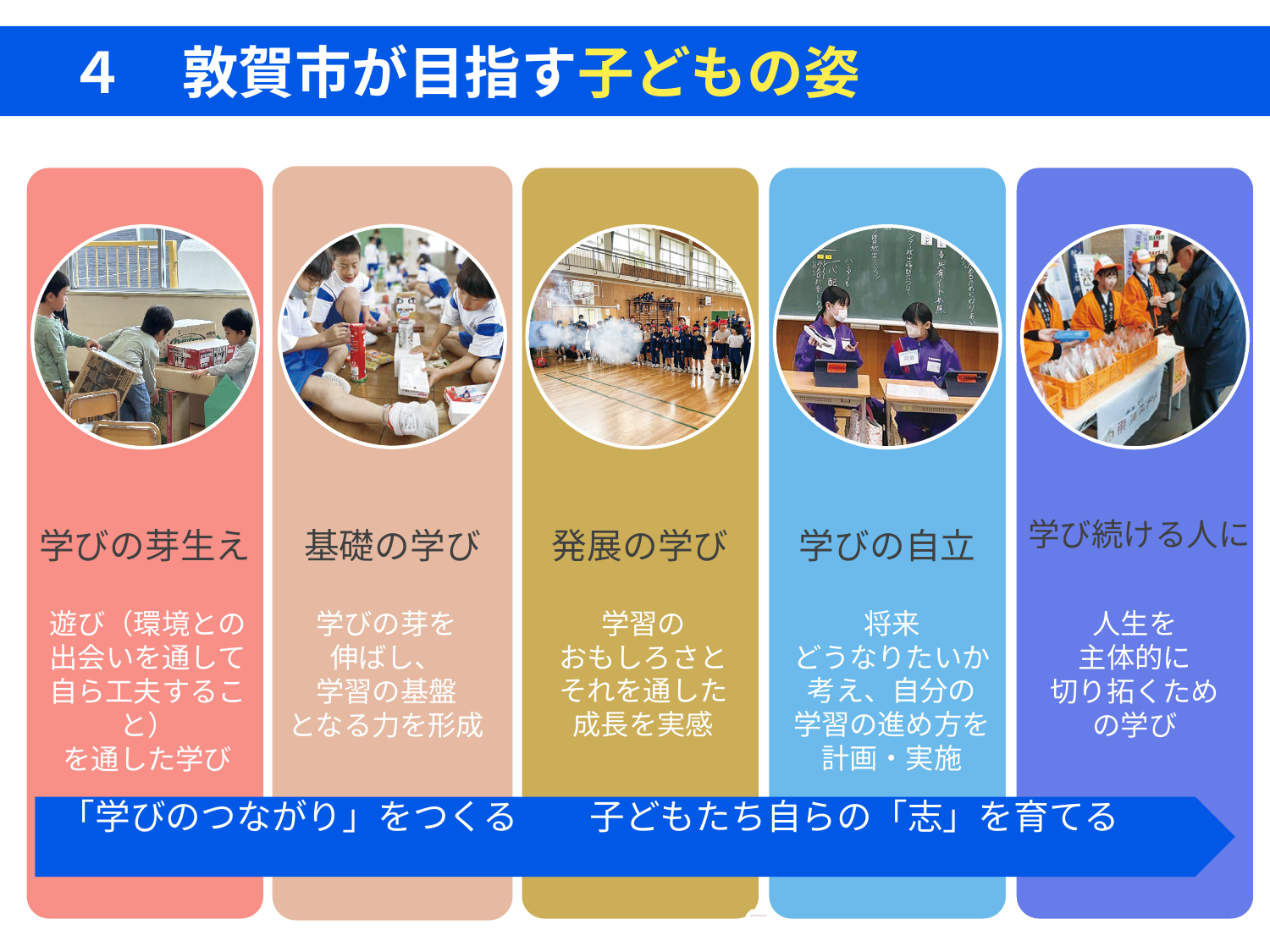

# ４　敦賀市が目指す子どもの姿
学びの芽生え

基礎の学び

発展の学び

学びの自立

学び続ける人に
学習の
おもしろさと
それを通した
成長を実感
将来
どうなりたいか
考え、自分の
学習の進め方を
計画・実施
遊び（環境との
出会いを通して
自ら工夫すること）
を通した学び
学びの芽を
伸ばし、
学習の基盤
となる力を形成
人生を
主体的に
切り拓くため
の学び
「学びのつながり」をつくる　　子どもたち自らの「志」を育てる